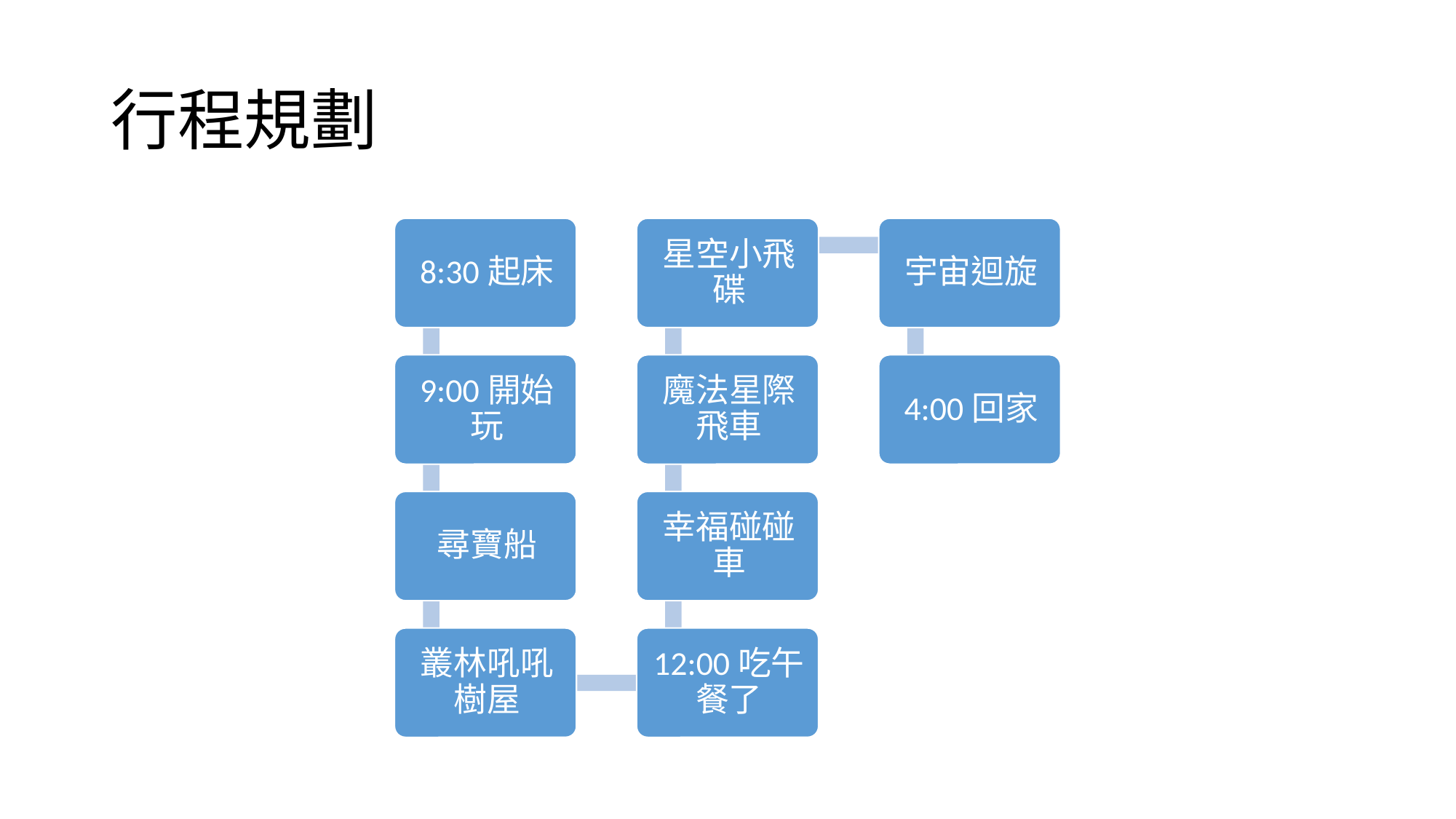

# 行程規劃
8:30起床
9:00開始玩
尋寶船
叢林吼吼樹屋
12:00吃午餐了
幸福碰碰車
魔法星際飛車
星空小飛碟
宇宙迴旋
4:00回家